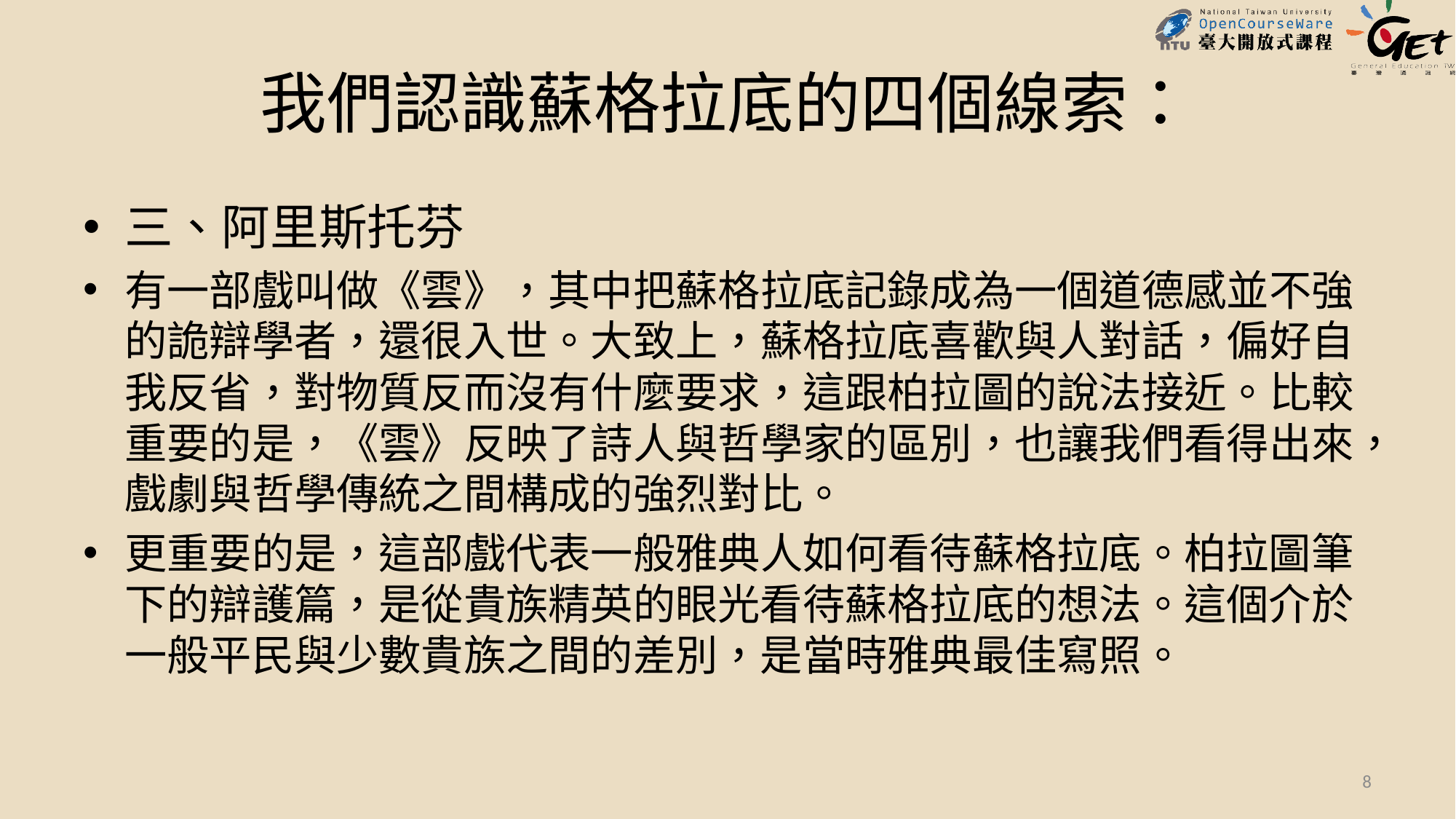

# 我們認識蘇格拉底的四個線索：
三、阿里斯托芬
有一部戲叫做《雲》，其中把蘇格拉底記錄成為一個道德感並不強的詭辯學者，還很入世。大致上，蘇格拉底喜歡與人對話，偏好自我反省，對物質反而沒有什麼要求，這跟柏拉圖的說法接近。比較重要的是，《雲》反映了詩人與哲學家的區別，也讓我們看得出來，戲劇與哲學傳統之間構成的強烈對比。
更重要的是，這部戲代表一般雅典人如何看待蘇格拉底。柏拉圖筆下的辯護篇，是從貴族精英的眼光看待蘇格拉底的想法。這個介於一般平民與少數貴族之間的差別，是當時雅典最佳寫照。
8